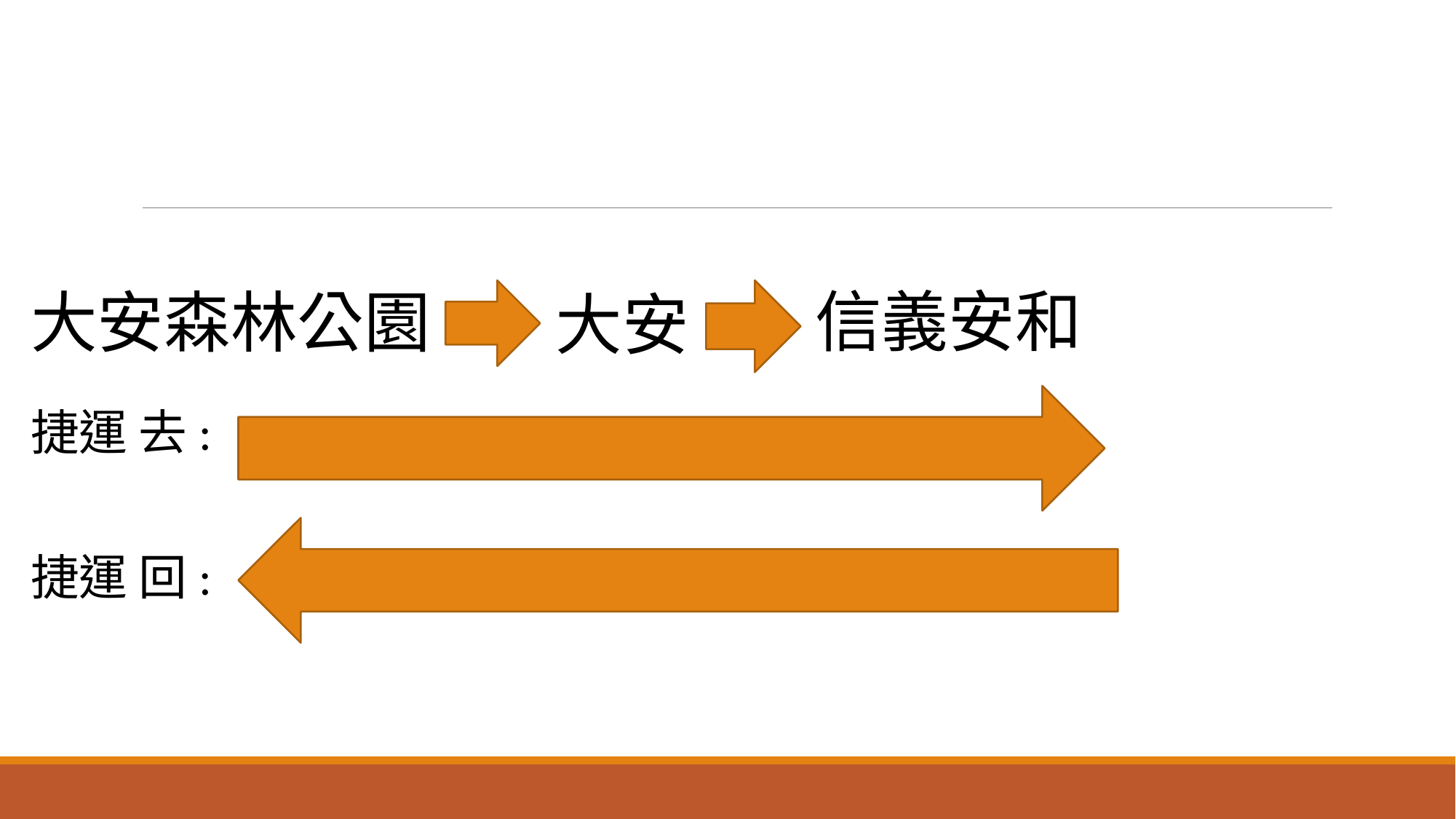

信義安和
大安森林公園

大安

捷運 去:

捷運 回: